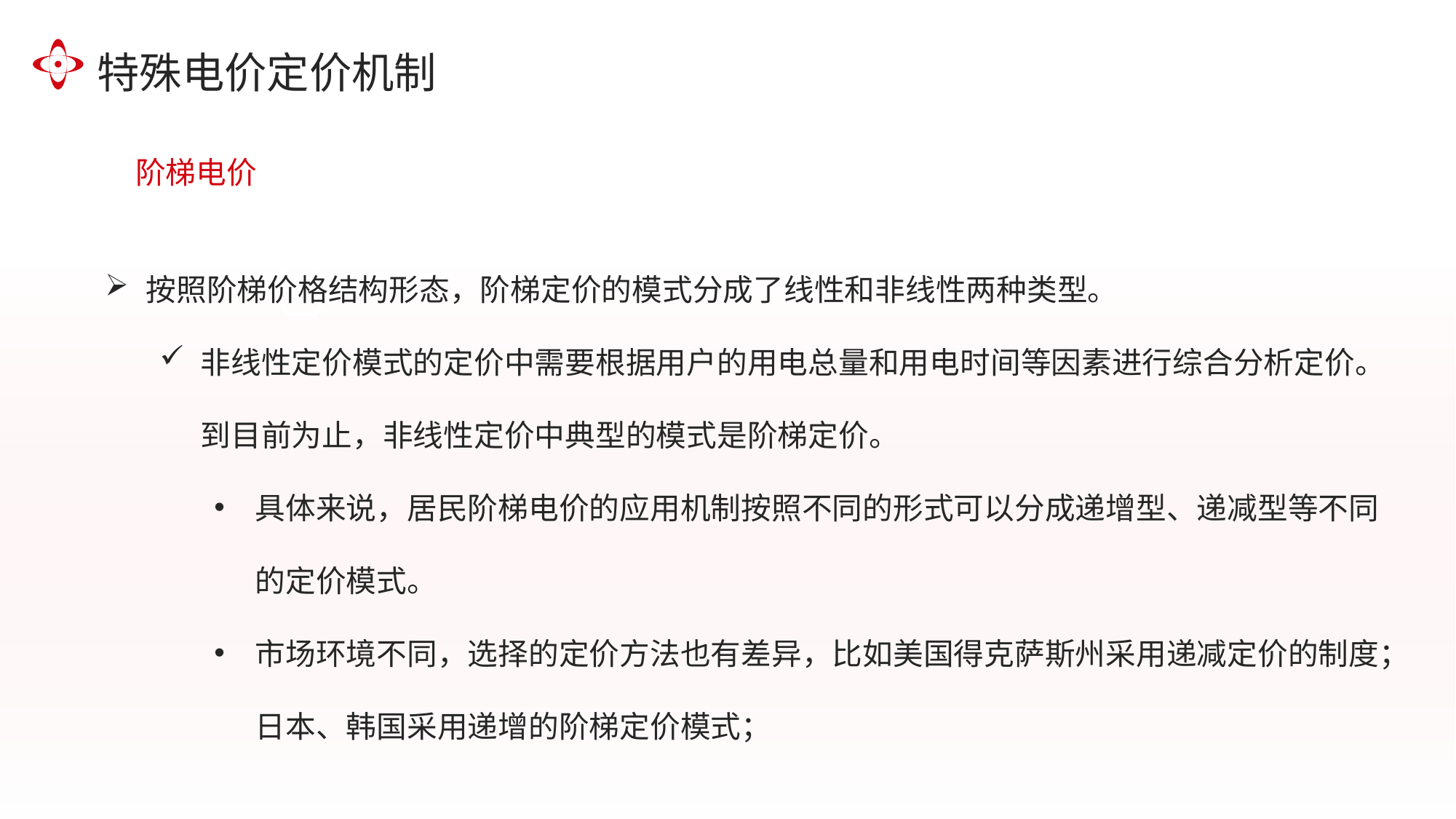

特殊电价定价机制

阶梯电价
按照阶梯价格结构形态，阶梯定价的模式分成了线性和非线性两种类型。
非线性定价模式的定价中需要根据用户的用电总量和用电时间等因素进行综合分析定价。到目前为止，非线性定价中典型的模式是阶梯定价。
具体来说，居民阶梯电价的应用机制按照不同的形式可以分成递增型、递减型等不同的定价模式。
市场环境不同，选择的定价方法也有差异，比如美国得克萨斯州采用递减定价的制度；日本、韩国采用递增的阶梯定价模式；